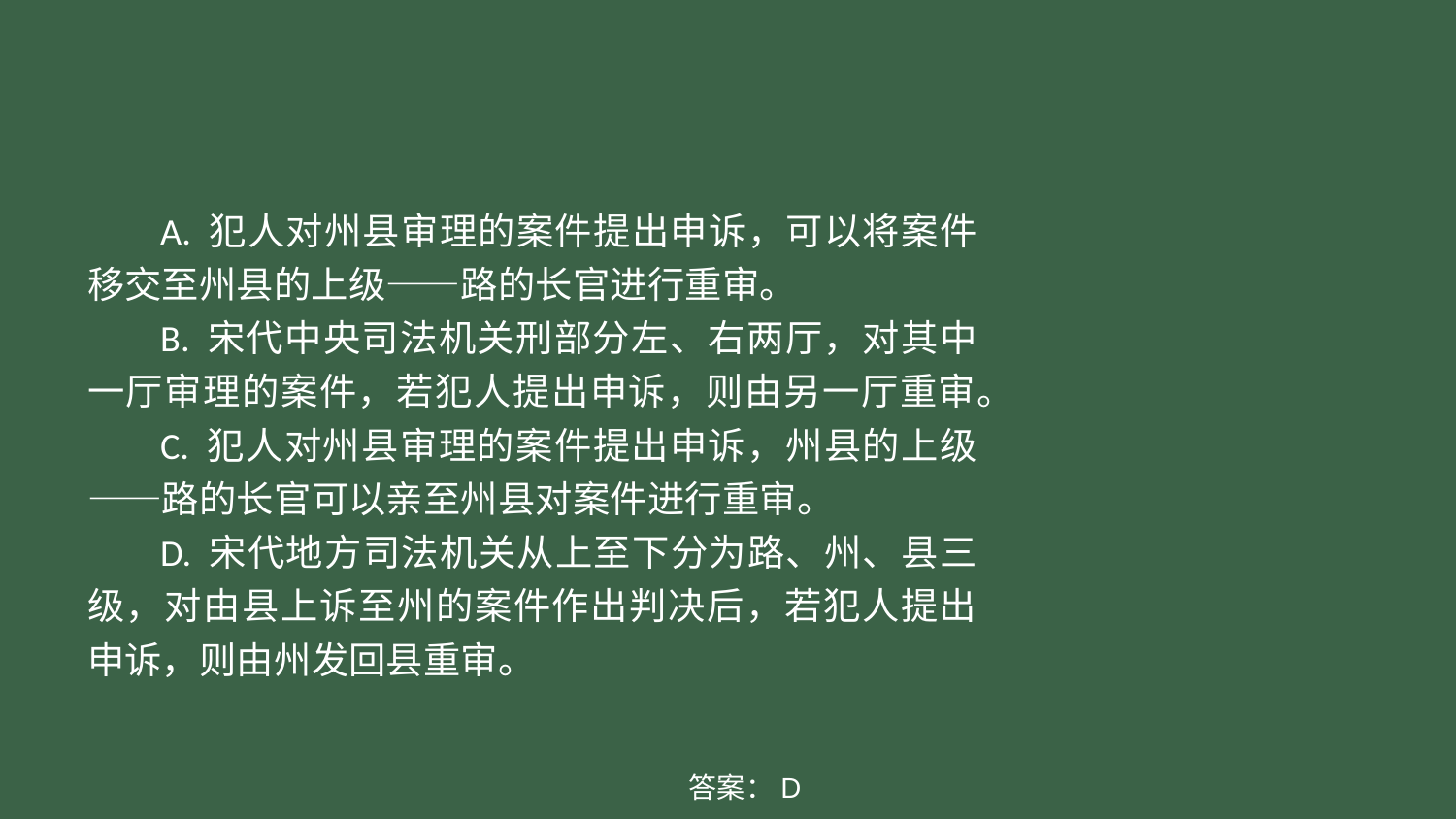

#
A. 犯人对州县审理的案件提出申诉，可以将案件移交至州县的上级——路的长官进行重审。
B. 宋代中央司法机关刑部分左、右两厅，对其中一厅审理的案件，若犯人提出申诉，则由另一厅重审。
C. 犯人对州县审理的案件提出申诉，州县的上级——路的长官可以亲至州县对案件进行重审。
D. 宋代地方司法机关从上至下分为路、州、县三级，对由县上诉至州的案件作出判决后，若犯人提出申诉，则由州发回县重审。

答案：D